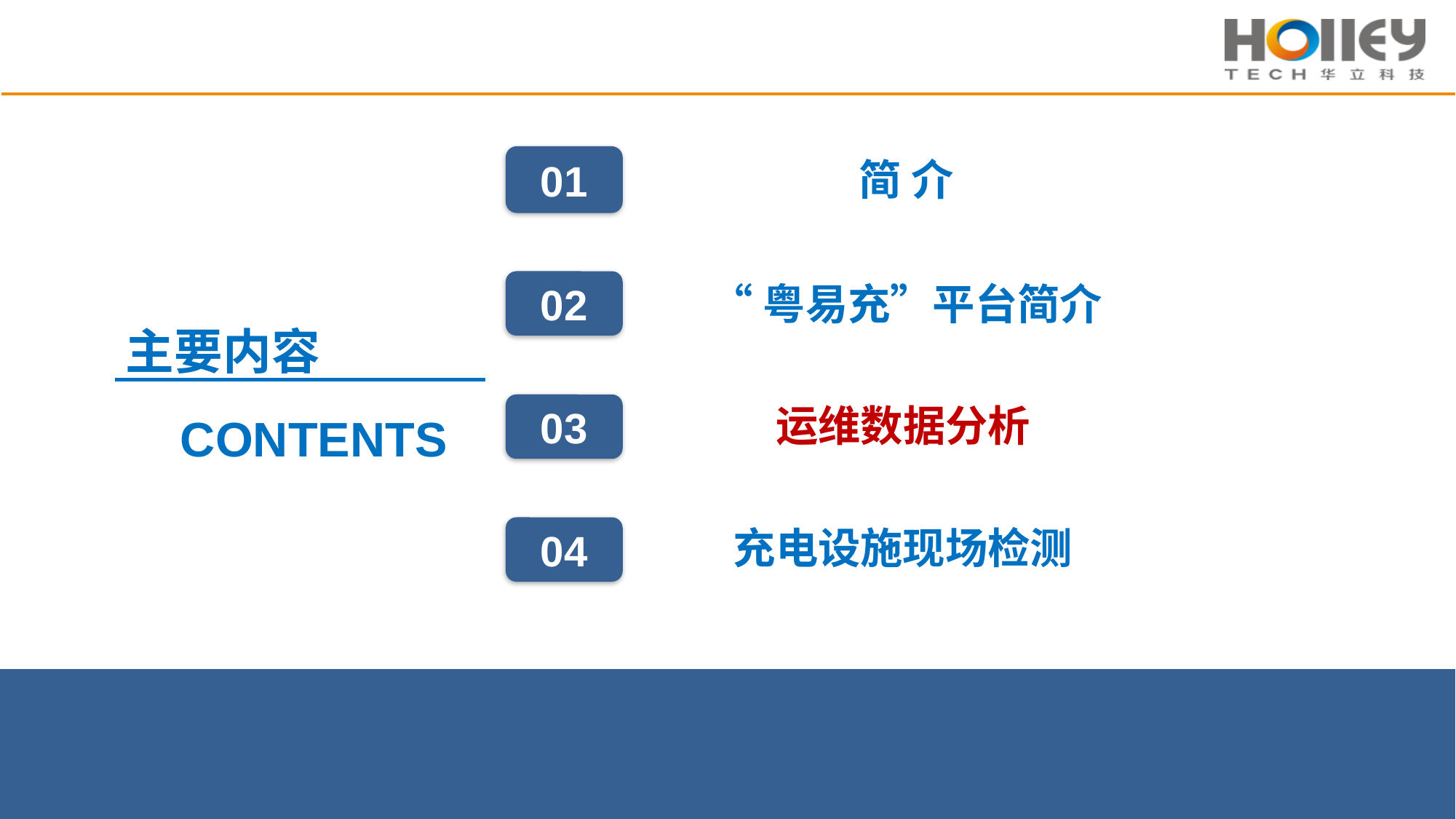

01
简 介

02
“粤易充”平台简介
主要内容
CONTENTS

运维数据分析
03

充电设施现场检测
04

16